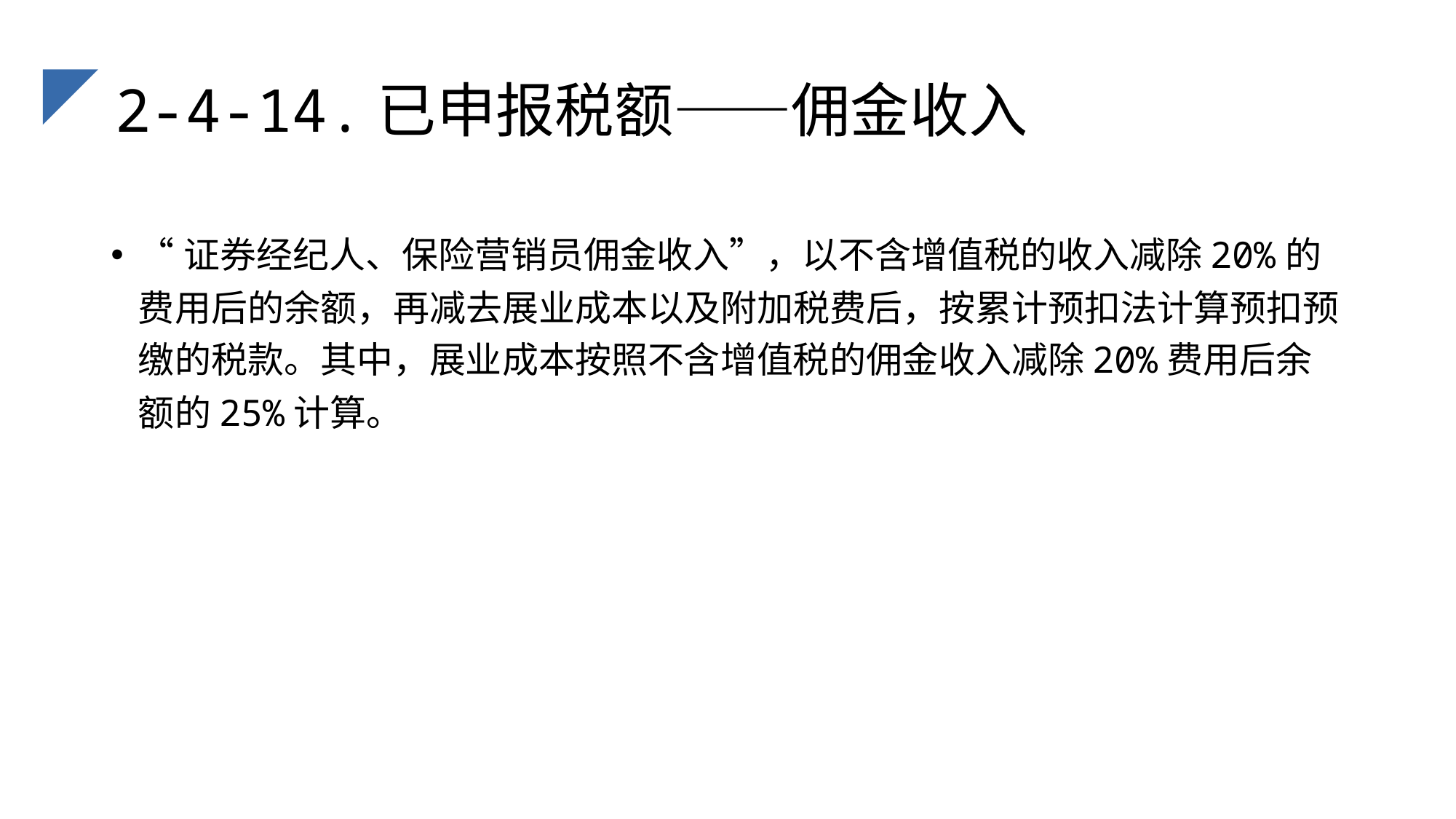

# 2-4-14.已申报税额——佣金收入
“证券经纪人、保险营销员佣金收入”，以不含增值税的收入减除20%的费用后的余额，再减去展业成本以及附加税费后，按累计预扣法计算预扣预缴的税款。其中，展业成本按照不含增值税的佣金收入减除20%费用后余额的25%计算。